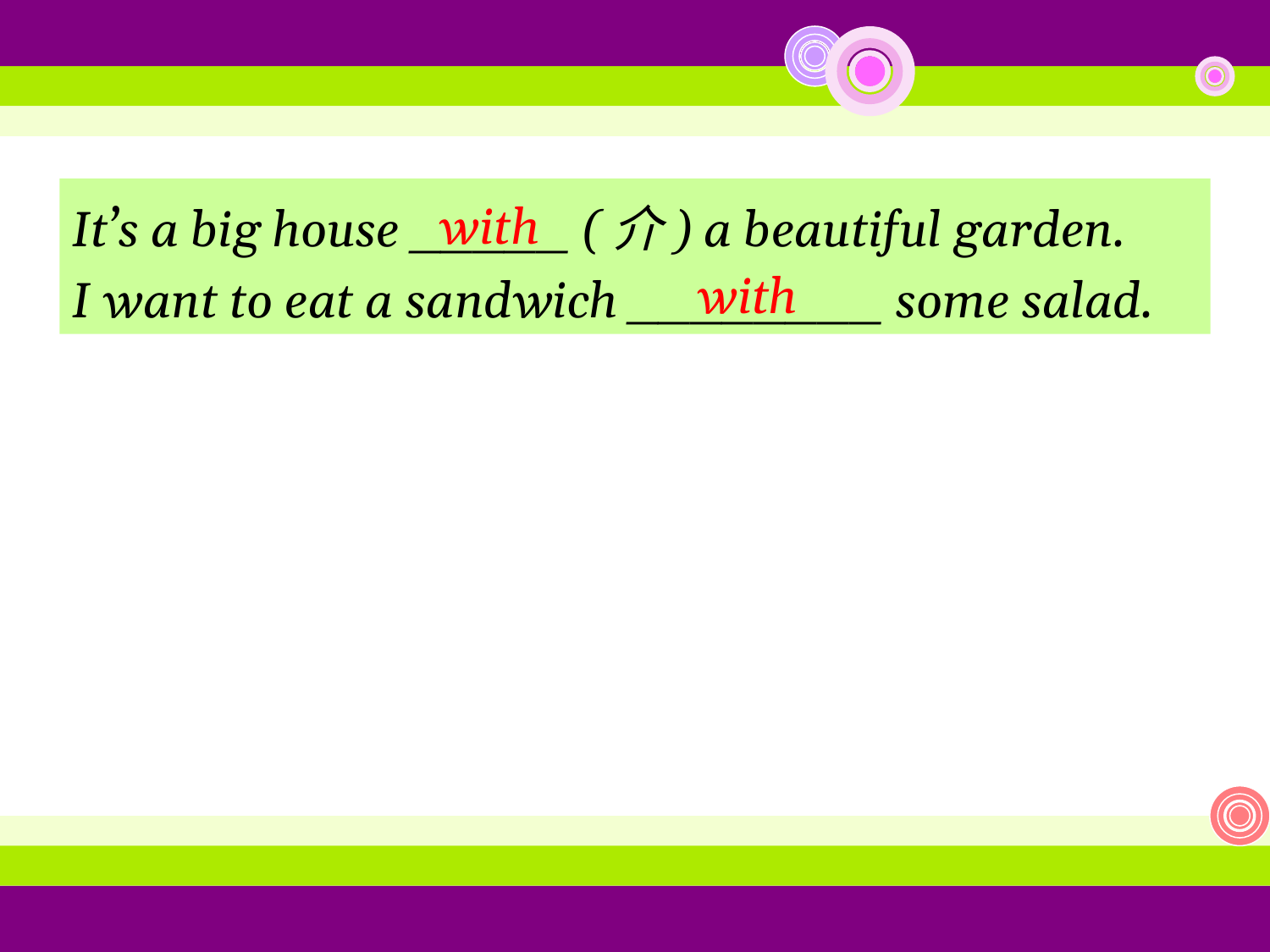

It’s a big house _____ (介) a beautiful garden.
I want to eat a sandwich ________ some salad.
with
with